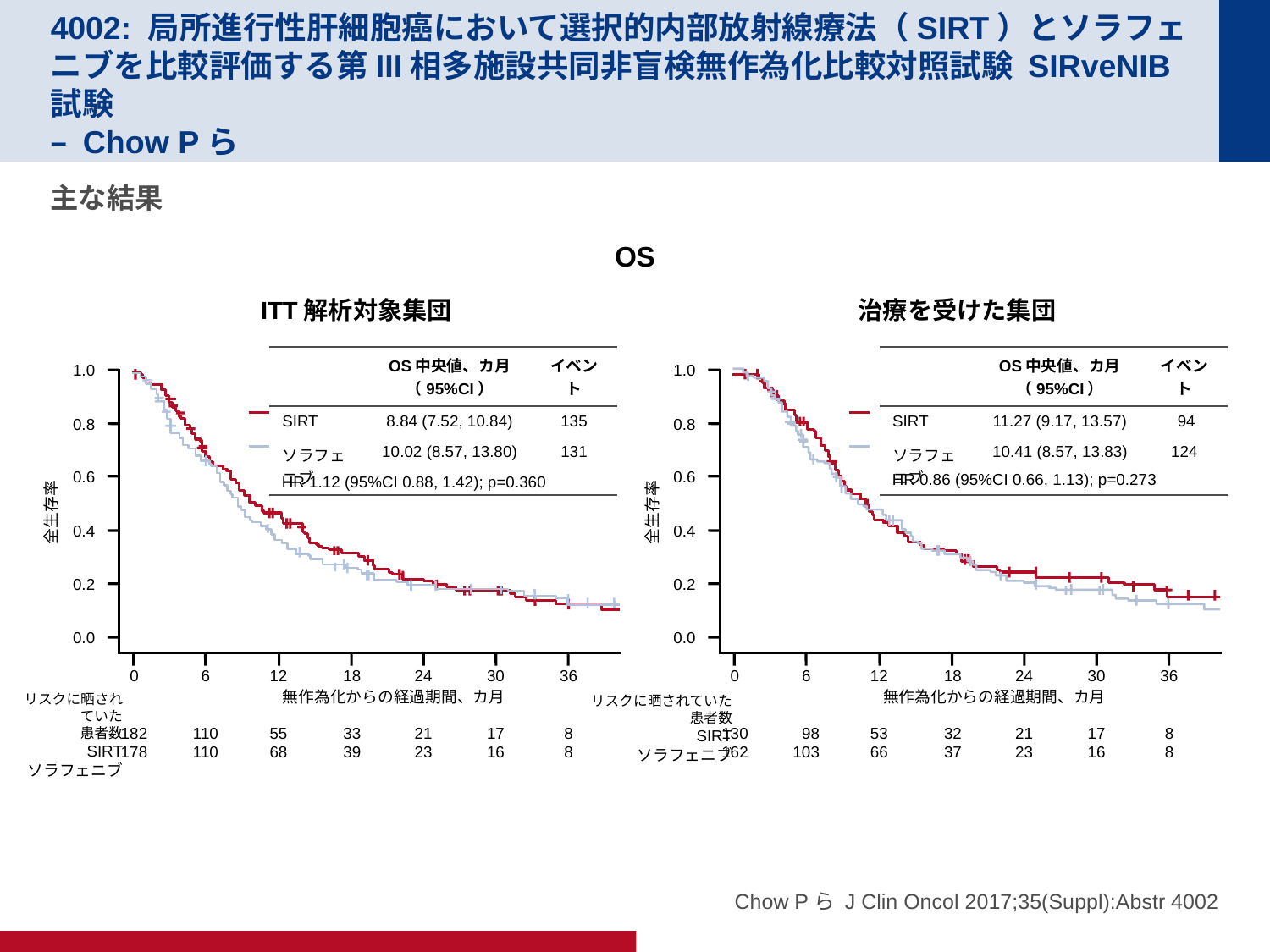

# 4002: 局所進行性肝細胞癌において選択的内部放射線療法（SIRT）とソラフェニブを比較評価する第III相多施設共同非盲検無作為化比較対照試験 SIRveNIB試験 – Chow Pら
主な結果
OS
ITT解析対象集団
1.0

0.8

0.6
HR 1.12 (95%CI 0.88, 1.42); p=0.360

全生存率
0.4

0.2

0.0

24

21
23

30

17
16

0

182
178
6

110
110
12

55
68

18

33
39
36

8
8
無作為化からの経過期間、カ月
リスクに晒されていた
患者数
SIRT
ソラフェニブ
治療を受けた集団
1.0

0.8

0.6
HR 0.86 (95%CI 0.66, 1.13); p=0.273

全生存率
0.4

0.2

0.0

24

21
23

30

17
16

0

130
162
6

98
103
12

53
66

18

32
37
36

8
8
無作為化からの経過期間、カ月
リスクに晒されていた
患者数
SIRT
ソラフェニブ
|  | OS中央値、カ月（95%CI） | イベント |
| --- | --- | --- |
| SIRT | 8.84 (7.52, 10.84) | 135 |
| ソラフェニブ | 10.02 (8.57, 13.80) | 131 |
|  | OS中央値、カ月（95%CI） | イベント |
| --- | --- | --- |
| SIRT | 11.27 (9.17, 13.57) | 94 |
| ソラフェニブ | 10.41 (8.57, 13.83) | 124 |

Chow Pら J Clin Oncol 2017;35(Suppl):Abstr 4002